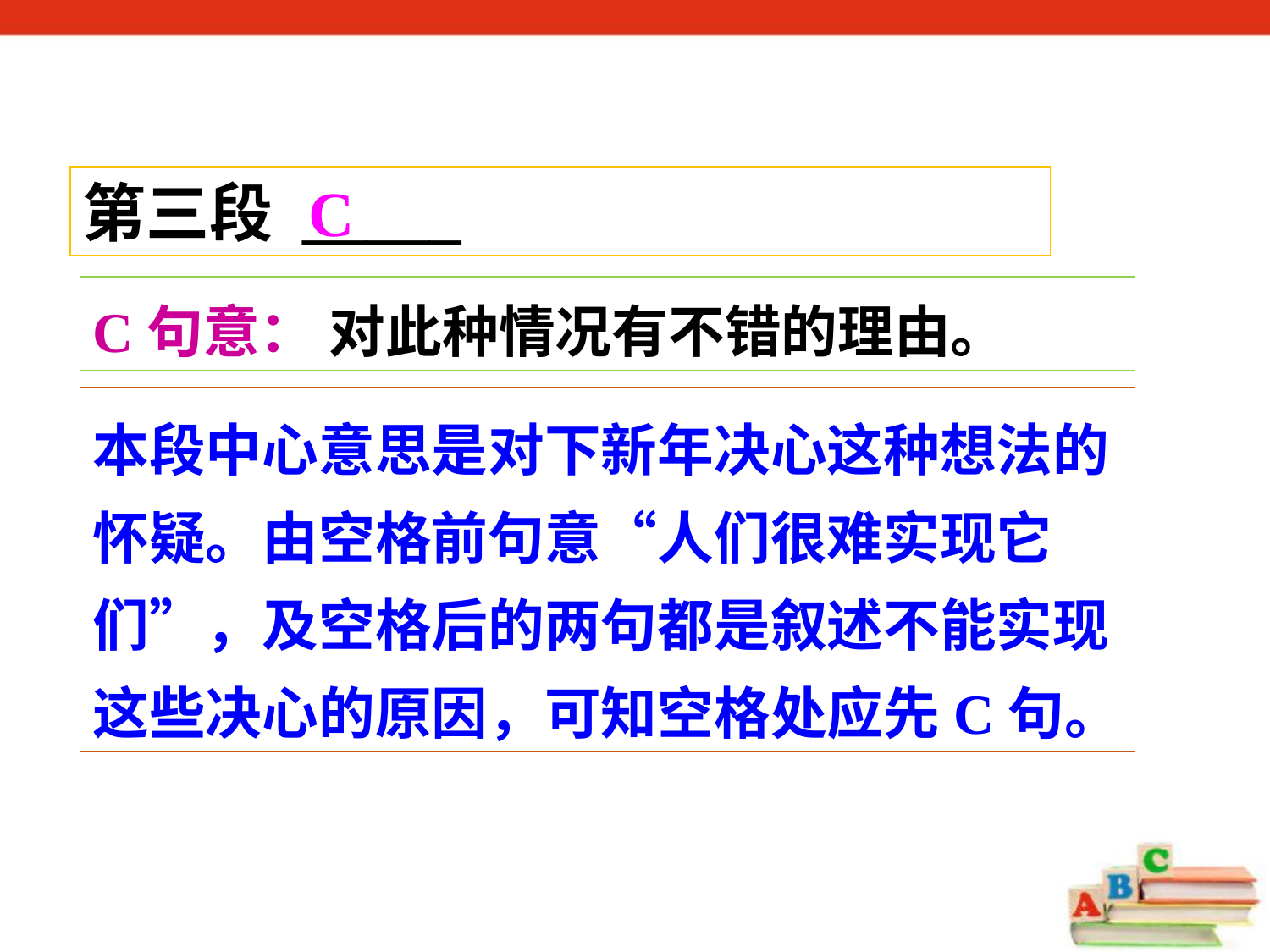

第三段 _____
C
C句意： 对此种情况有不错的理由。
本段中心意思是对下新年决心这种想法的怀疑。由空格前句意“人们很难实现它们”，及空格后的两句都是叙述不能实现这些决心的原因，可知空格处应先C句。